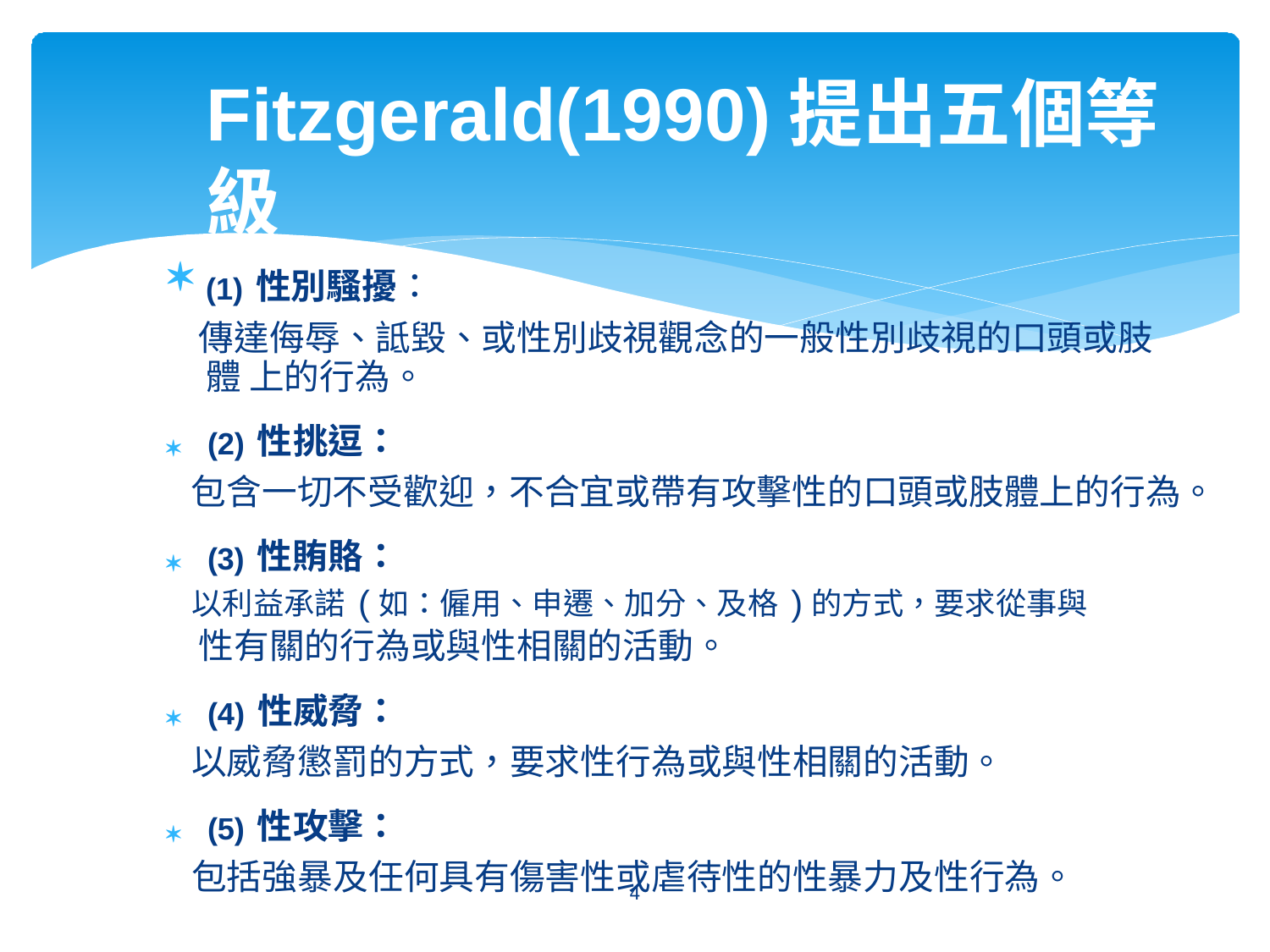

# Fitzgerald(1990)提出五個等級
(1)性別騷擾：
傳達侮辱、詆毀、或性別歧視觀念的一般性別歧視的口頭或肢體 上的行為。
∗	(2)性挑逗：
包含一切不受歡迎，不合宜或帶有攻擊性的口頭或肢體上的行為。
∗	(3)性賄賂：
以利益承諾(如：僱用、申遷、加分、及格)的方式，要求從事與
性有關的行為或與性相關的活動。
∗	(4)性威脅：
以威脅懲罰的方式，要求性行為或與性相關的活動。
∗	(5)性攻擊：
包括強暴及任何具有傷害性或虐待性的性暴力及性行為。
4